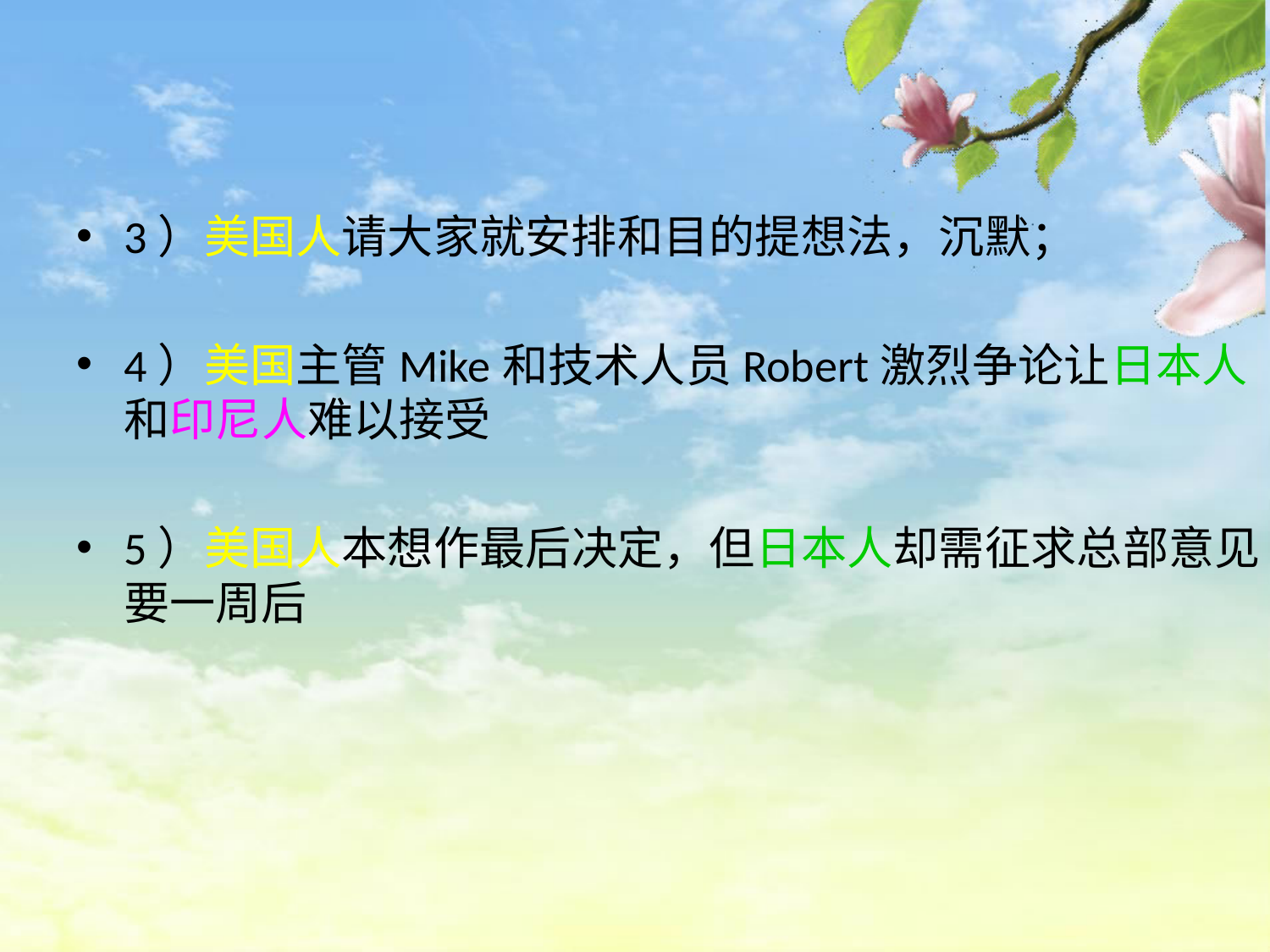

3）美国人请大家就安排和目的提想法，沉默；

4）美国主管Mike和技术人员Robert激烈争论让日本人和印尼人难以接受

5）美国人本想作最后决定，但日本人却需征求总部意见要一周后